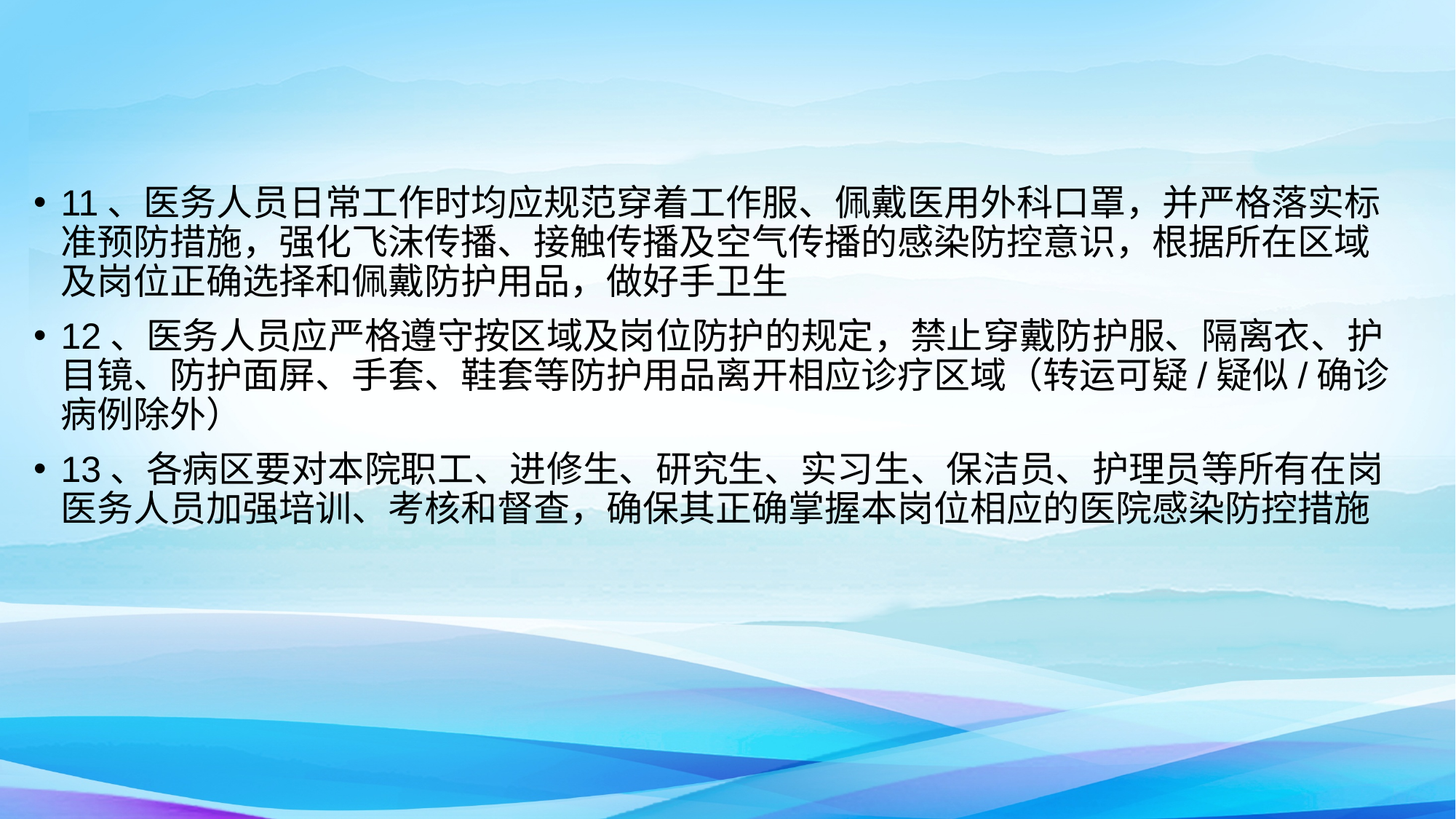

11、医务人员日常工作时均应规范穿着工作服、佩戴医用外科口罩，并严格落实标准预防措施，强化飞沫传播、接触传播及空气传播的感染防控意识，根据所在区域及岗位正确选择和佩戴防护用品，做好手卫生
12、医务人员应严格遵守按区域及岗位防护的规定，禁止穿戴防护服、隔离衣、护目镜、防护面屏、手套、鞋套等防护用品离开相应诊疗区域（转运可疑/疑似/确诊病例除外）
13、各病区要对本院职工、进修生、研究生、实习生、保洁员、护理员等所有在岗医务人员加强培训、考核和督查，确保其正确掌握本岗位相应的医院感染防控措施